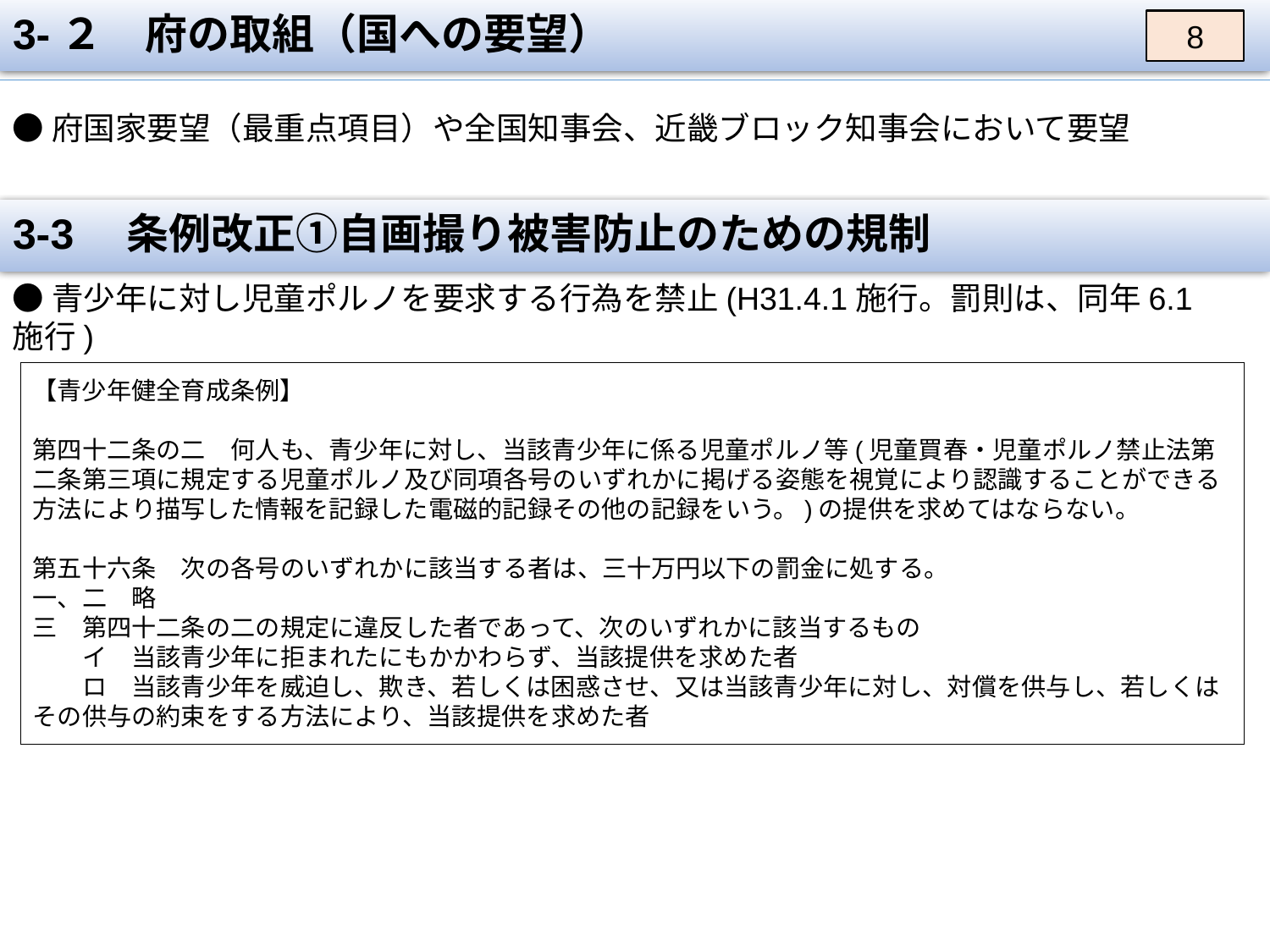

3-２　府の取組（国への要望）
8
９
●府国家要望（最重点項目）や全国知事会、近畿ブロック知事会において要望
3-3　条例改正①自画撮り被害防止のための規制
●青少年に対し児童ポルノを要求する行為を禁止(H31.4.1施行。罰則は、同年6.1施行)
【青少年健全育成条例】

第四十二条の二　何人も、青少年に対し、当該青少年に係る児童ポルノ等(児童買春・児童ポルノ禁止法第二条第三項に規定する児童ポルノ及び同項各号のいずれかに掲げる姿態を視覚により認識することができる方法により描写した情報を記録した電磁的記録その他の記録をいう。)の提供を求めてはならない。

第五十六条　次の各号のいずれかに該当する者は、三十万円以下の罰金に処する。
一、二　略
三　第四十二条の二の規定に違反した者であって、次のいずれかに該当するもの
　　イ　当該青少年に拒まれたにもかかわらず、当該提供を求めた者
　　ロ　当該青少年を威迫し、欺き、若しくは困惑させ、又は当該青少年に対し、対償を供与し、若しくはその供与の約束をする方法により、当該提供を求めた者